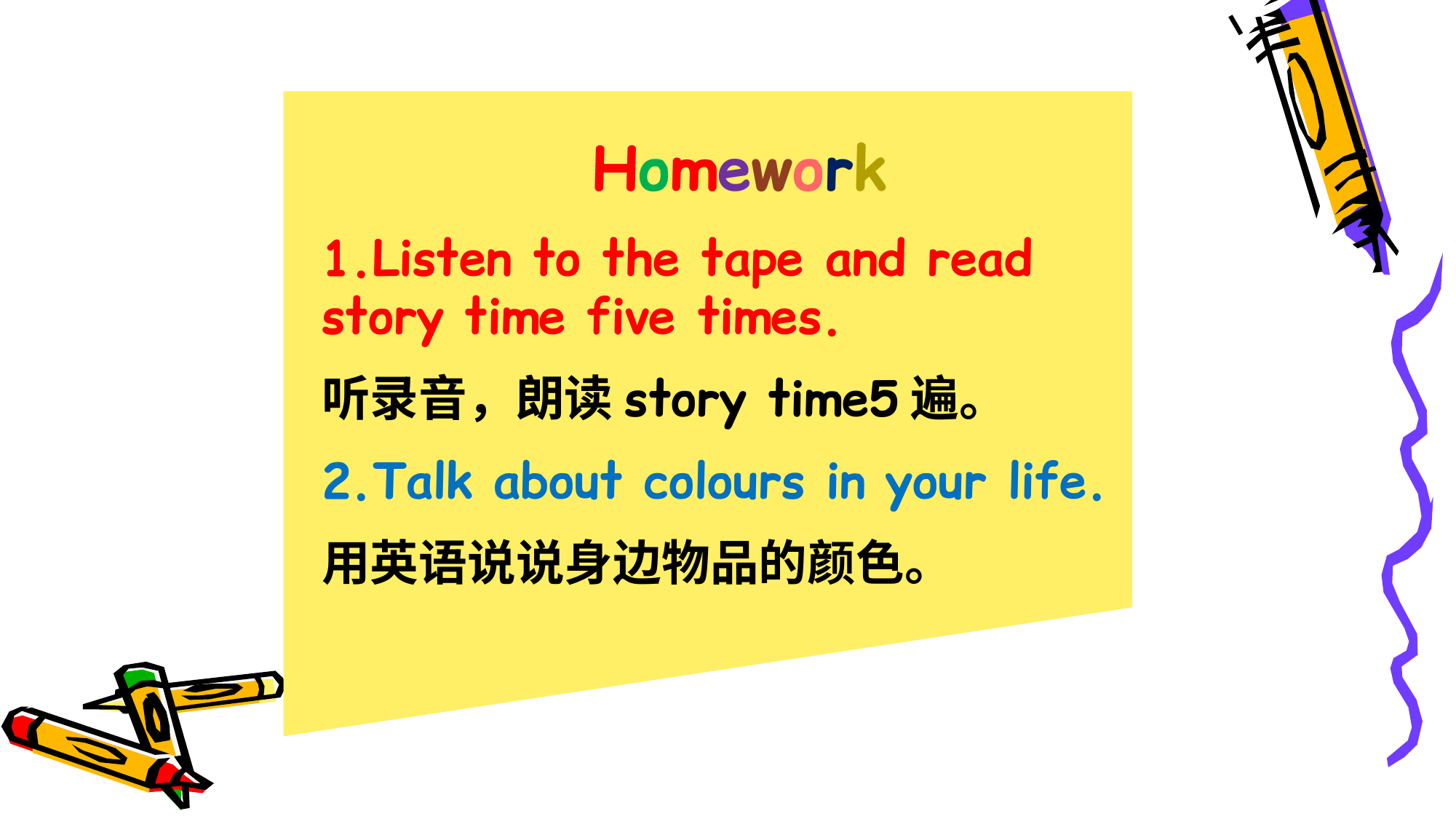

Homework
1.Listen to the tape and read story time five times.
听录音，朗读story time5遍。
2.Talk about colours in your life.
用英语说说身边物品的颜色。